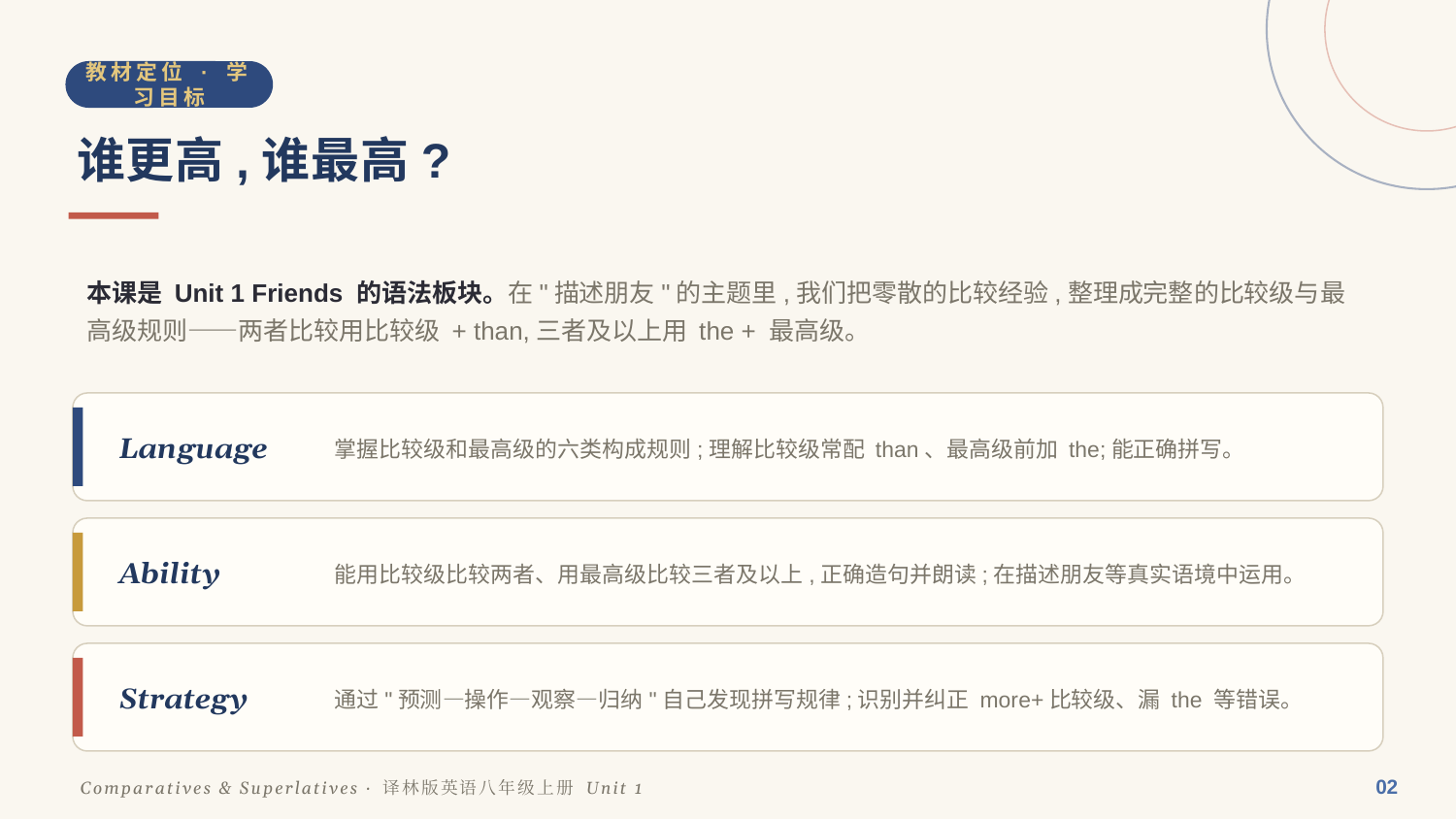

教材定位 · 学习目标

谁更高,谁最高?

本课是 Unit 1 Friends 的语法板块。在"描述朋友"的主题里,我们把零散的比较经验,整理成完整的比较级与最高级规则——两者比较用比较级 + than,三者及以上用 the + 最高级。

掌握比较级和最高级的六类构成规则;理解比较级常配 than、最高级前加 the;能正确拼写。
Language

能用比较级比较两者、用最高级比较三者及以上,正确造句并朗读;在描述朋友等真实语境中运用。
Ability

通过"预测—操作—观察—归纳"自己发现拼写规律;识别并纠正 more+比较级、漏 the 等错误。
Strategy

02
Comparatives & Superlatives · 译林版英语八年级上册 Unit 1